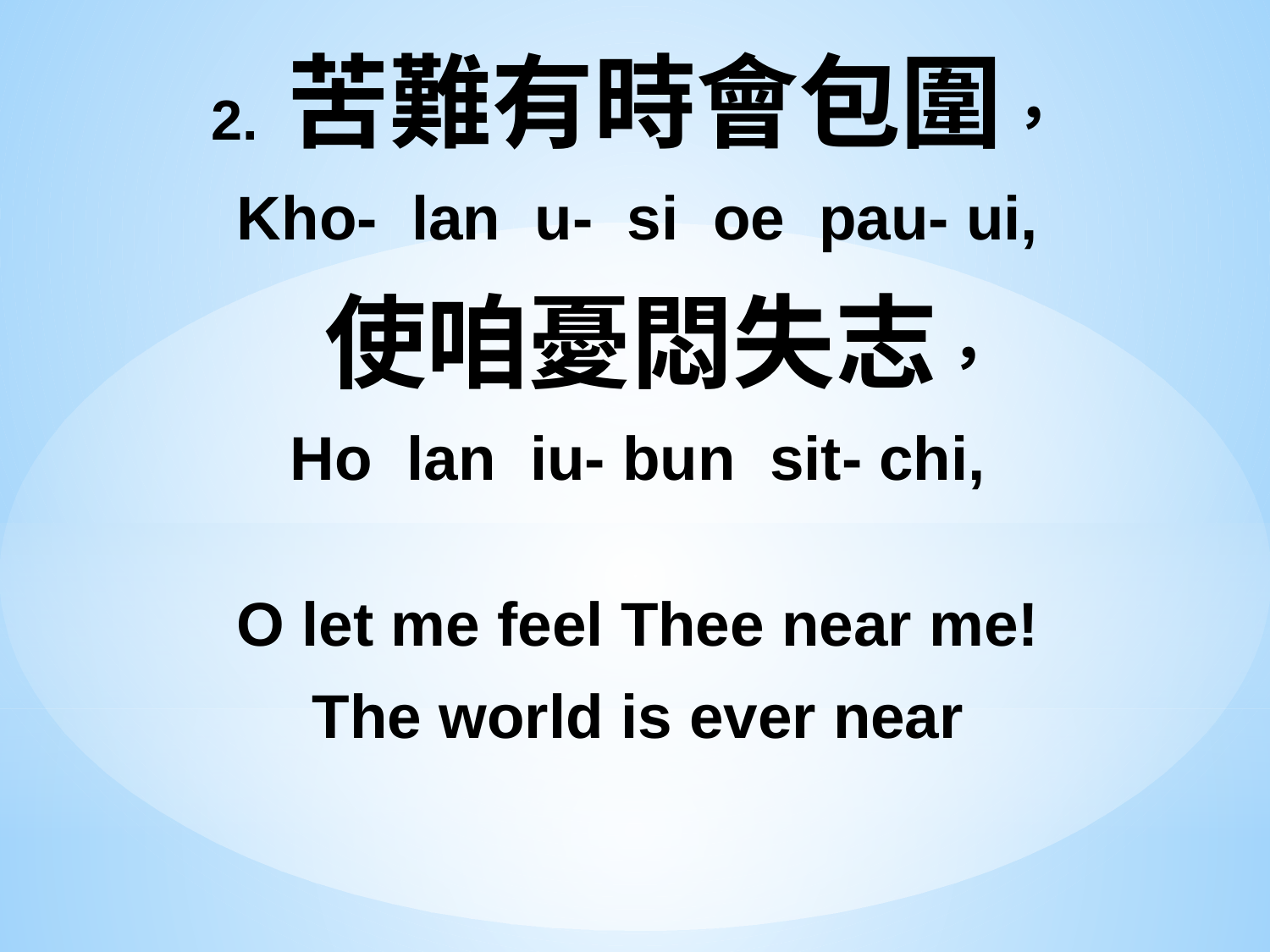

2. 苦難有時會包圍，
Kho-  lan  u-  si  oe  pau- ui,
 使咱憂悶失志，
Ho  lan  iu- bun  sit- chi,

O let me feel Thee near me!
The world is ever near